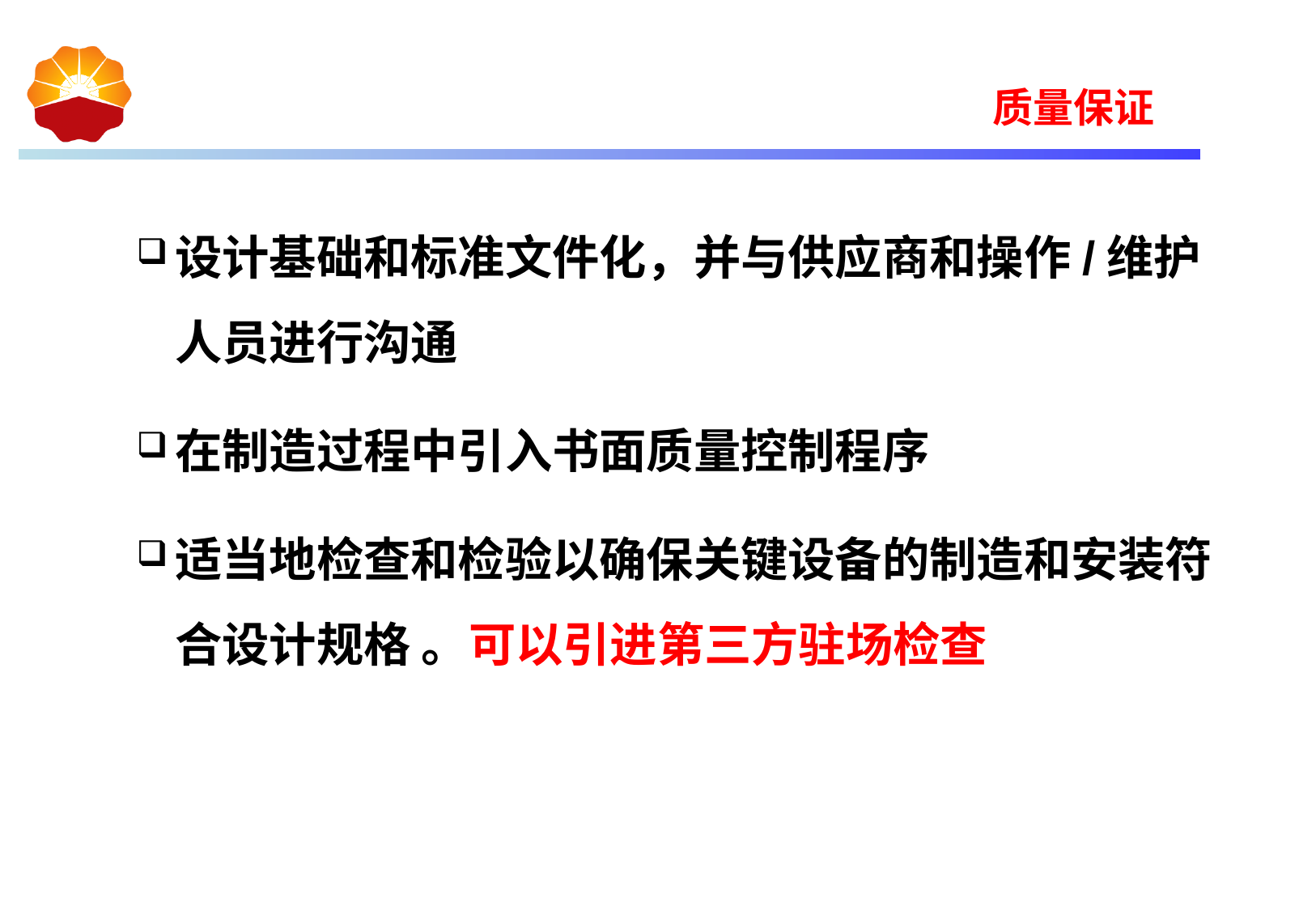

质量保证
设计基础和标准文件化，并与供应商和操作/维护人员进行沟通
在制造过程中引入书面质量控制程序
适当地检查和检验以确保关键设备的制造和安装符合设计规格 。可以引进第三方驻场检查